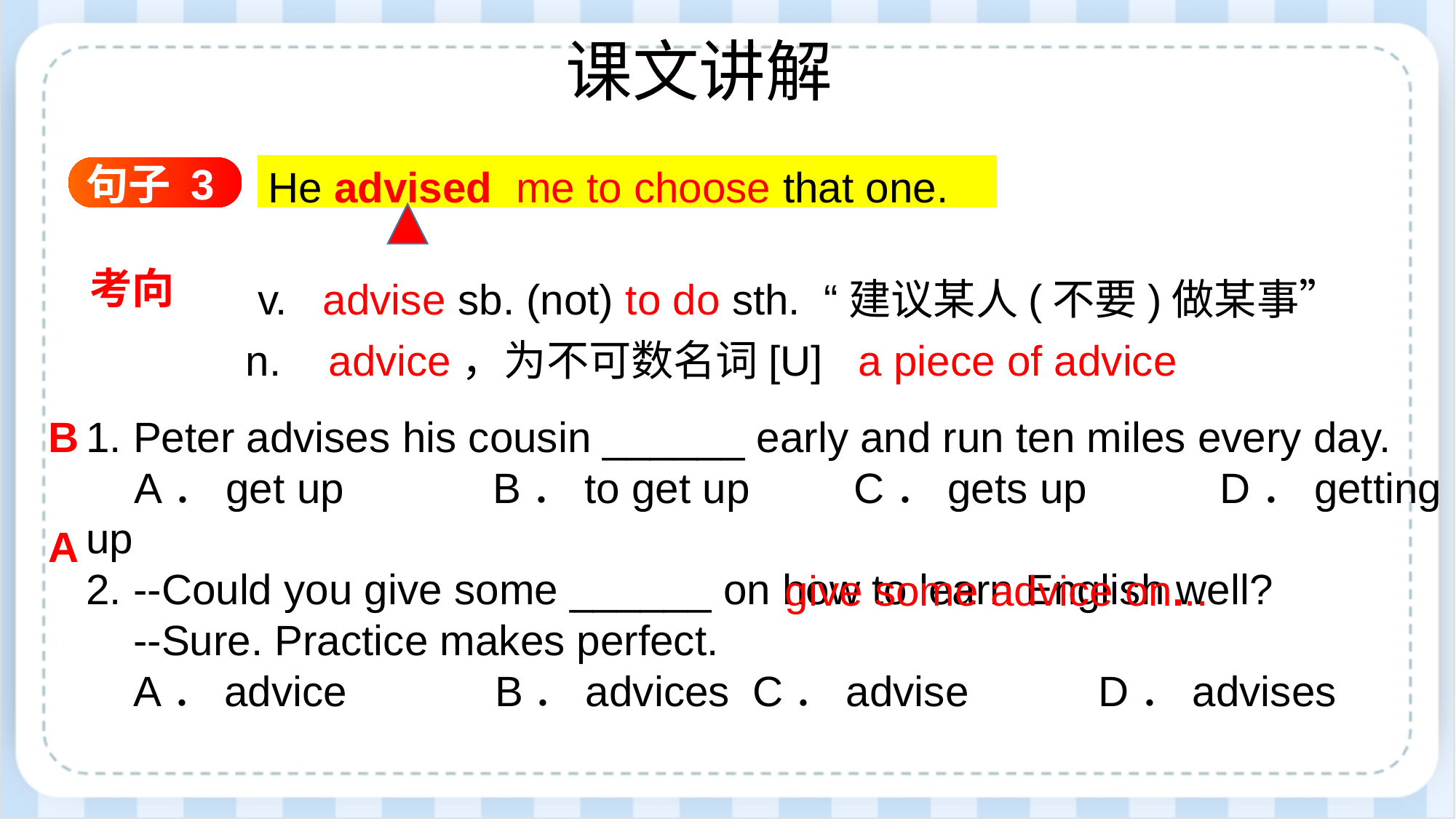

课文讲解
句子 3

He advised  me to choose that one.

考向
 v.   advise sb. (not) to do sth.  “建议某人(不要)做某事”
n.    advice，为不可数名词[U]   a piece of advice
B
1. Peter advises his cousin ______ early and run ten miles every day.
    A．get up　　　B．to get up	C．gets up           D．getting up
2. --Could you give some ______ on how to learn English well?
    --Sure. Practice makes perfect.
    A．advice　　　B．advices	 C．advise           D．advises
A
give some advice on...